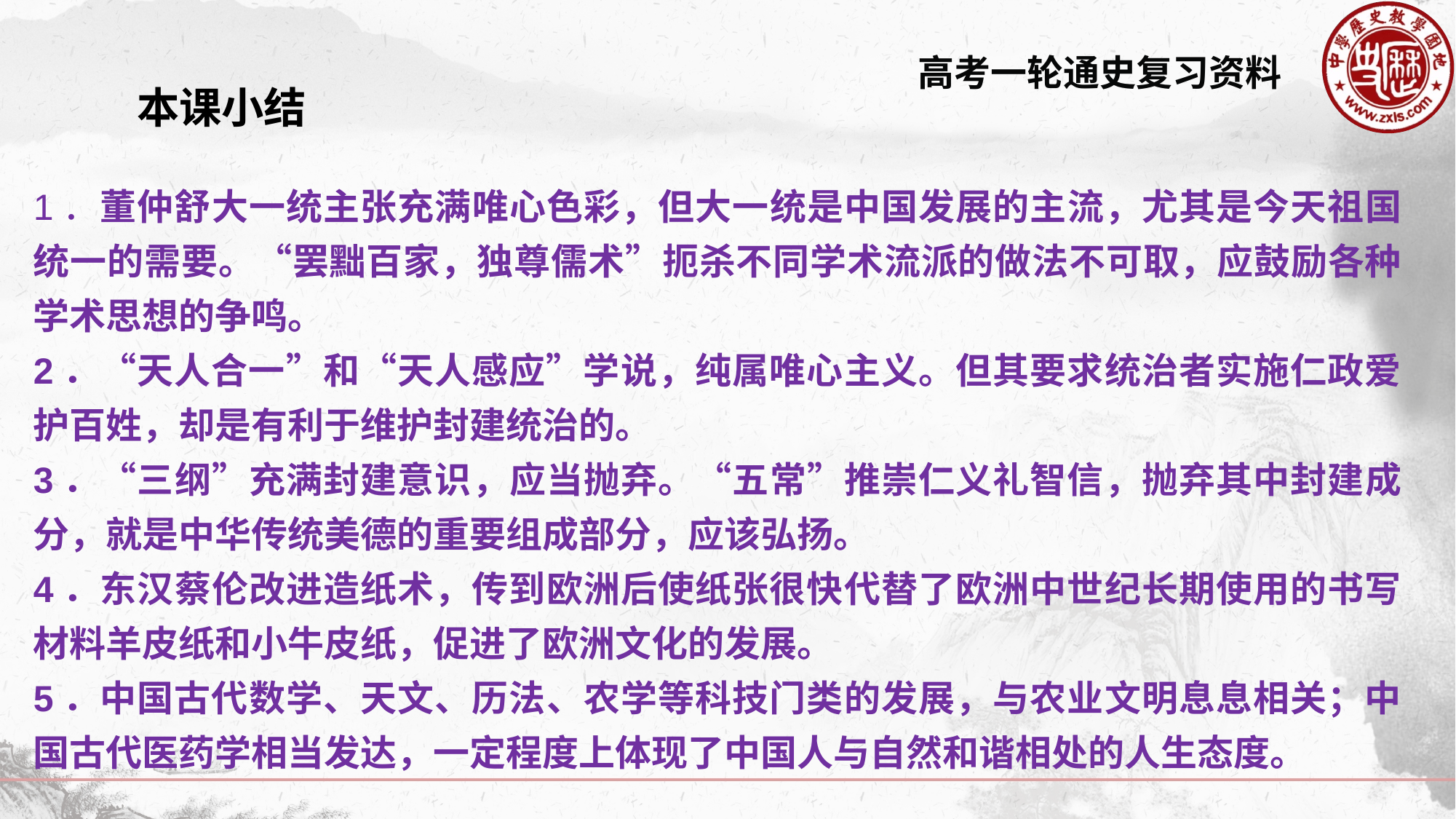

本课小结
1．董仲舒大一统主张充满唯心色彩，但大一统是中国发展的主流，尤其是今天祖国统一的需要。“罢黜百家，独尊儒术”扼杀不同学术流派的做法不可取，应鼓励各种学术思想的争鸣。
2．“天人合一”和“天人感应”学说，纯属唯心主义。但其要求统治者实施仁政爱护百姓，却是有利于维护封建统治的。
3．“三纲”充满封建意识，应当抛弃。“五常”推崇仁义礼智信，抛弃其中封建成分，就是中华传统美德的重要组成部分，应该弘扬。
4．东汉蔡伦改进造纸术，传到欧洲后使纸张很快代替了欧洲中世纪长期使用的书写材料羊皮纸和小牛皮纸，促进了欧洲文化的发展。
5．中国古代数学、天文、历法、农学等科技门类的发展，与农业文明息息相关；中国古代医药学相当发达，一定程度上体现了中国人与自然和谐相处的人生态度。